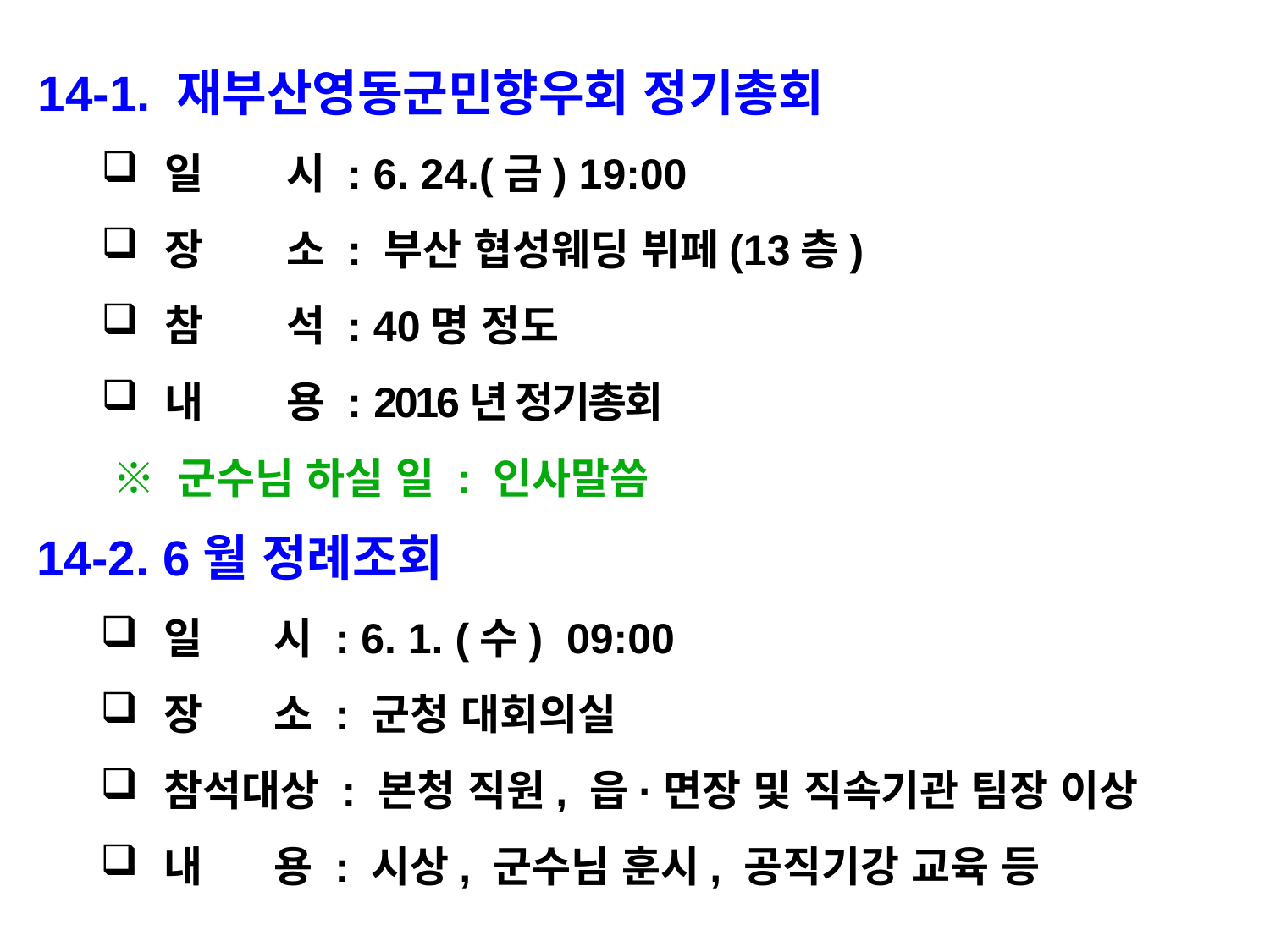

14-1. 재부산영동군민향우회 정기총회
일       시 : 6. 24.(금) 19:00
장       소 : 부산 협성웨딩 뷔페(13층)
참       석 : 40명 정도
내       용 : 2016년 정기총회
 ※ 군수님 하실 일 : 인사말씀

14-2. 6월 정례조회
일      시 : 6. 1. (수)  09:00
장      소 : 군청 대회의실
참석대상 : 본청 직원, 읍·면장 및 직속기관 팀장 이상
내      용 : 시상, 군수님 훈시, 공직기강 교육 등